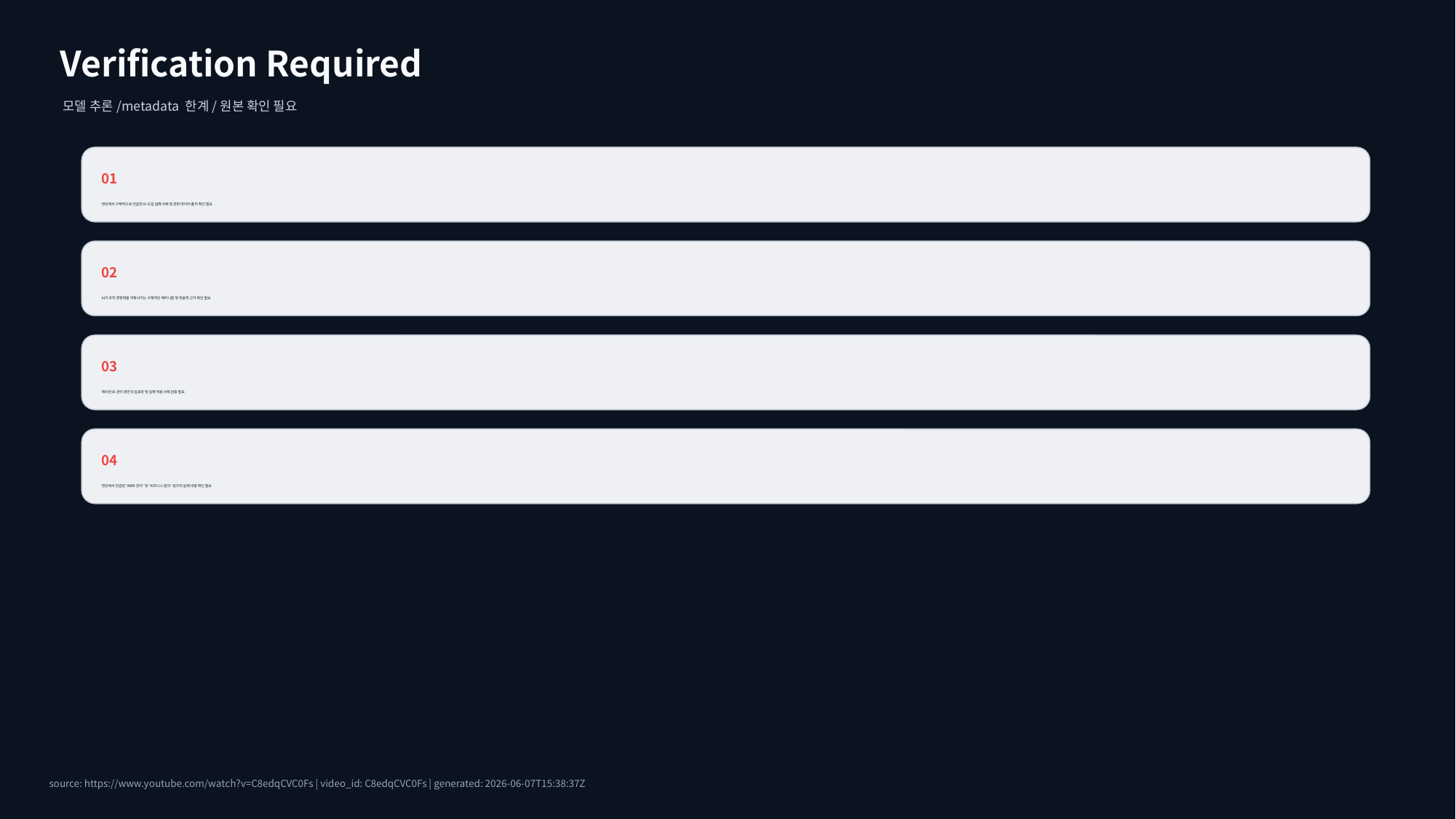

Verification Required
모델 추론/metadata 한계/원본 확인 필요

01
영상에서 구체적으로 언급된 AI 도입 실패 사례 및 관련 데이터 출처 확인 필요

02
AI가 조직 경쟁력을 약화시키는 구체적인 메커니즘 및 학술적 근거 확인 필요

03
제시된 AI 관리 방안의 실효성 및 실제 적용 사례 검증 필요

04
영상에서 언급된 'WBR 양식' 및 '비즈니스 문의' 링크의 실제 내용 확인 필요
source: https://www.youtube.com/watch?v=C8edqCVC0Fs | video_id: C8edqCVC0Fs | generated: 2026-06-07T15:38:37Z